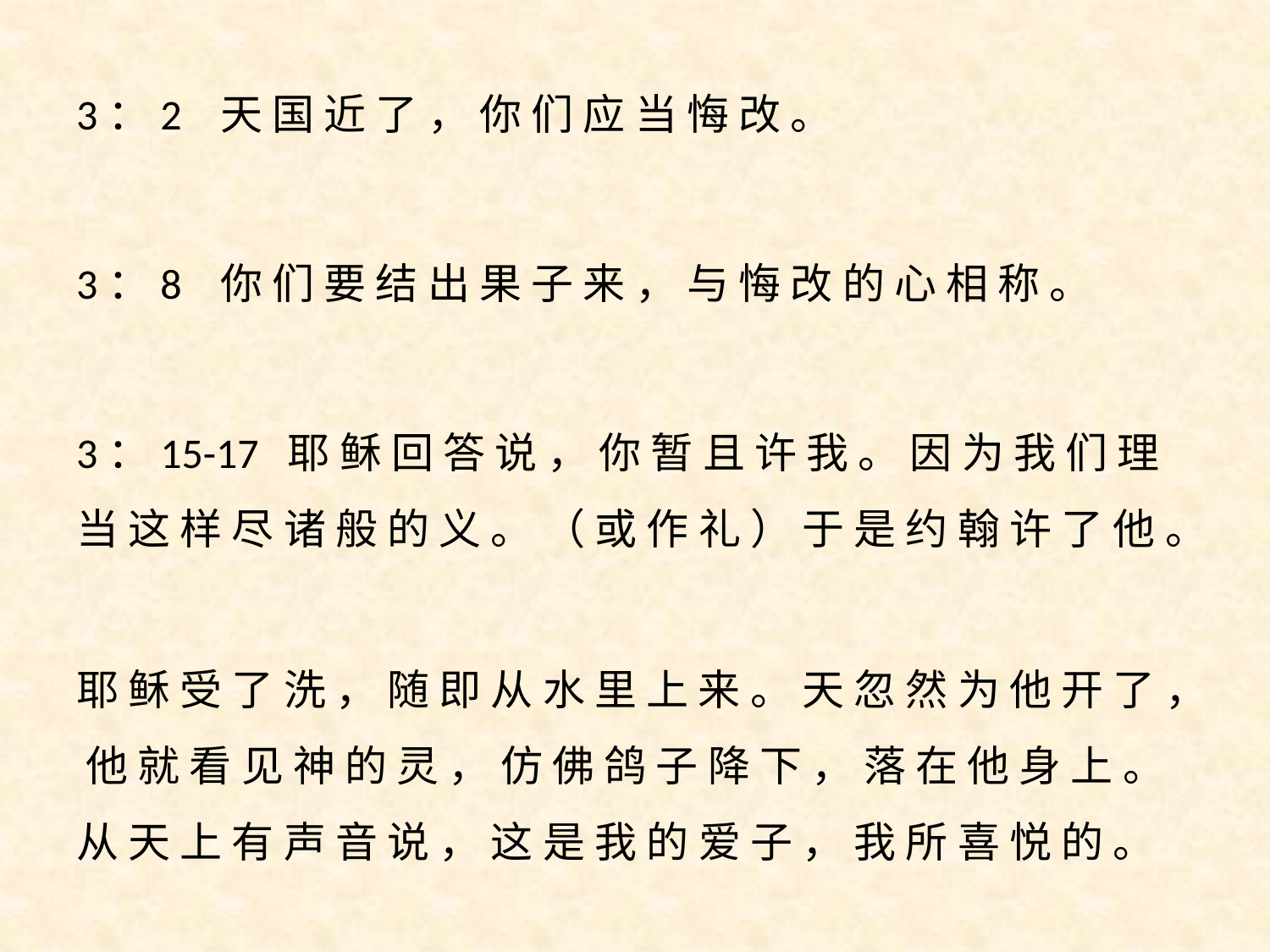

3：2   天 国 近 了 ， 你 们 应 当 悔 改 。

3：8   你 们 要 结 出 果 子 来 ， 与 悔 改 的 心 相 称 。

3：15-17  耶 稣 回 答 说 ， 你 暂 且 许 我 。 因 为 我 们 理 当 这 样 尽 诸 般 的 义 。 （ 或 作 礼 ） 于 是 约 翰 许 了 他 。
耶 稣 受 了 洗 ， 随 即 从 水 里 上 来 。 天 忽 然 为 他 开 了 ， 他 就 看 见 神 的 灵 ， 仿 佛 鸽 子 降 下 ， 落 在 他 身 上 。 从 天 上 有 声 音 说 ， 这 是 我 的 爱 子 ， 我 所 喜 悦 的 。